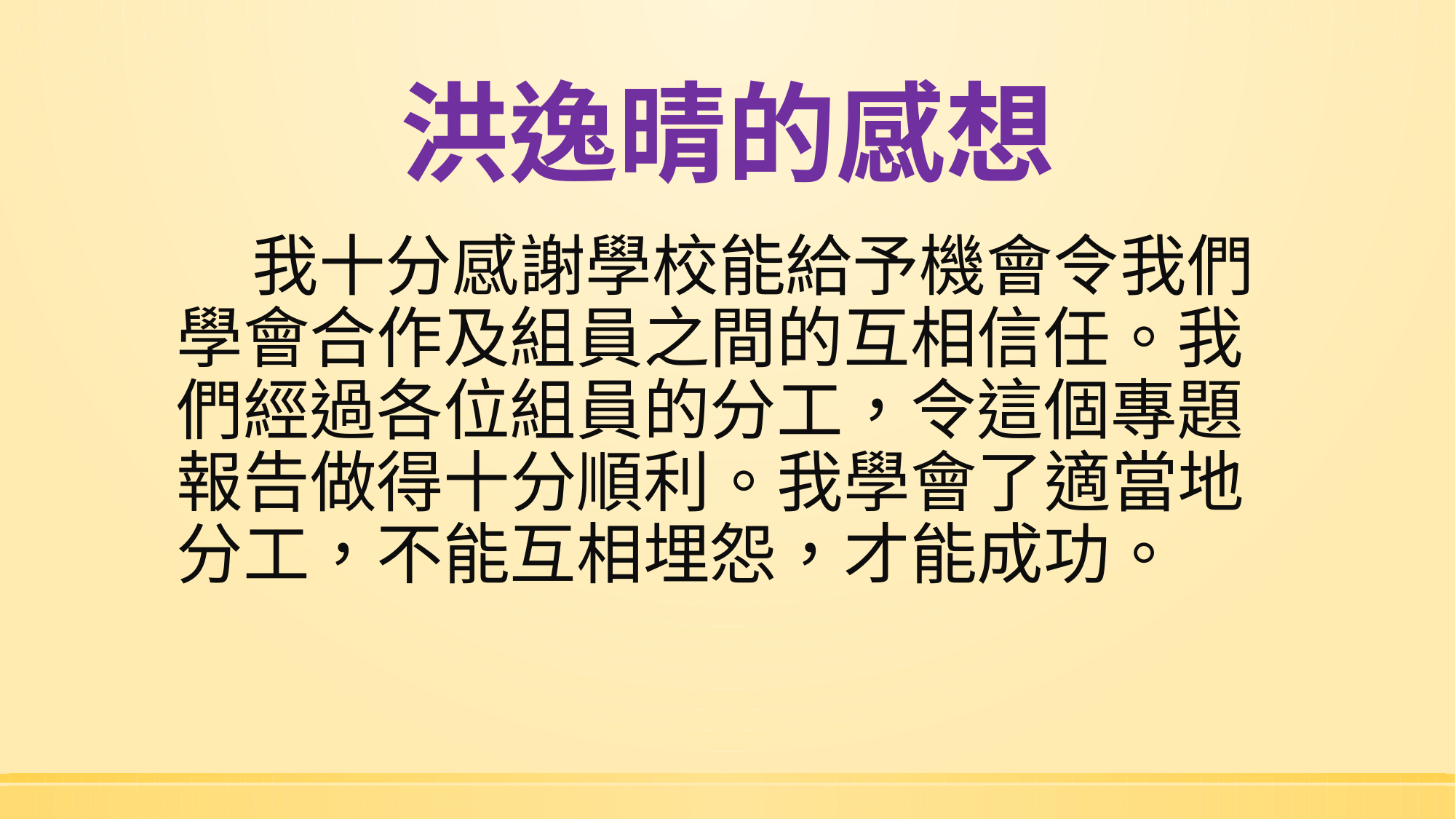

# 洪逸晴的感想
    我十分感謝學校能給予機會令我們學會合作及組員之間的互相信任。我們經過各位組員的分工，令這個專題報告做得十分順利。我學會了適當地分工，不能互相埋怨，才能成功。